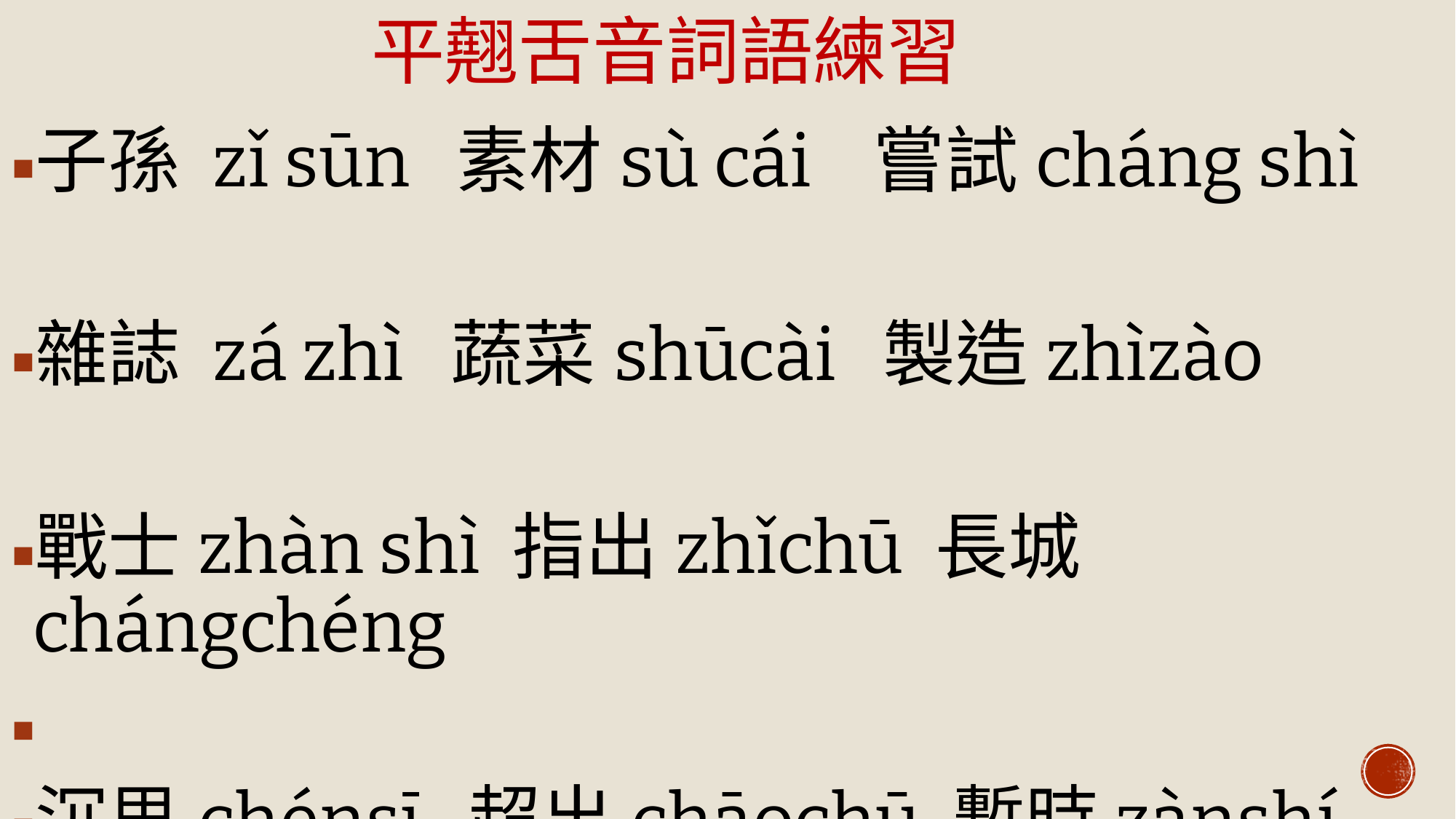

# 平翹舌音詞語練習
子孫 zǐ sūn  素材sù cái   嘗試cháng shì

雜誌 zá zhì  蔬菜shūcài  製造zhìzào

戰士zhàn shì 指出zhǐchū 長城chángchéng

沉思chénsī  超出chāochū 暫時zànshí